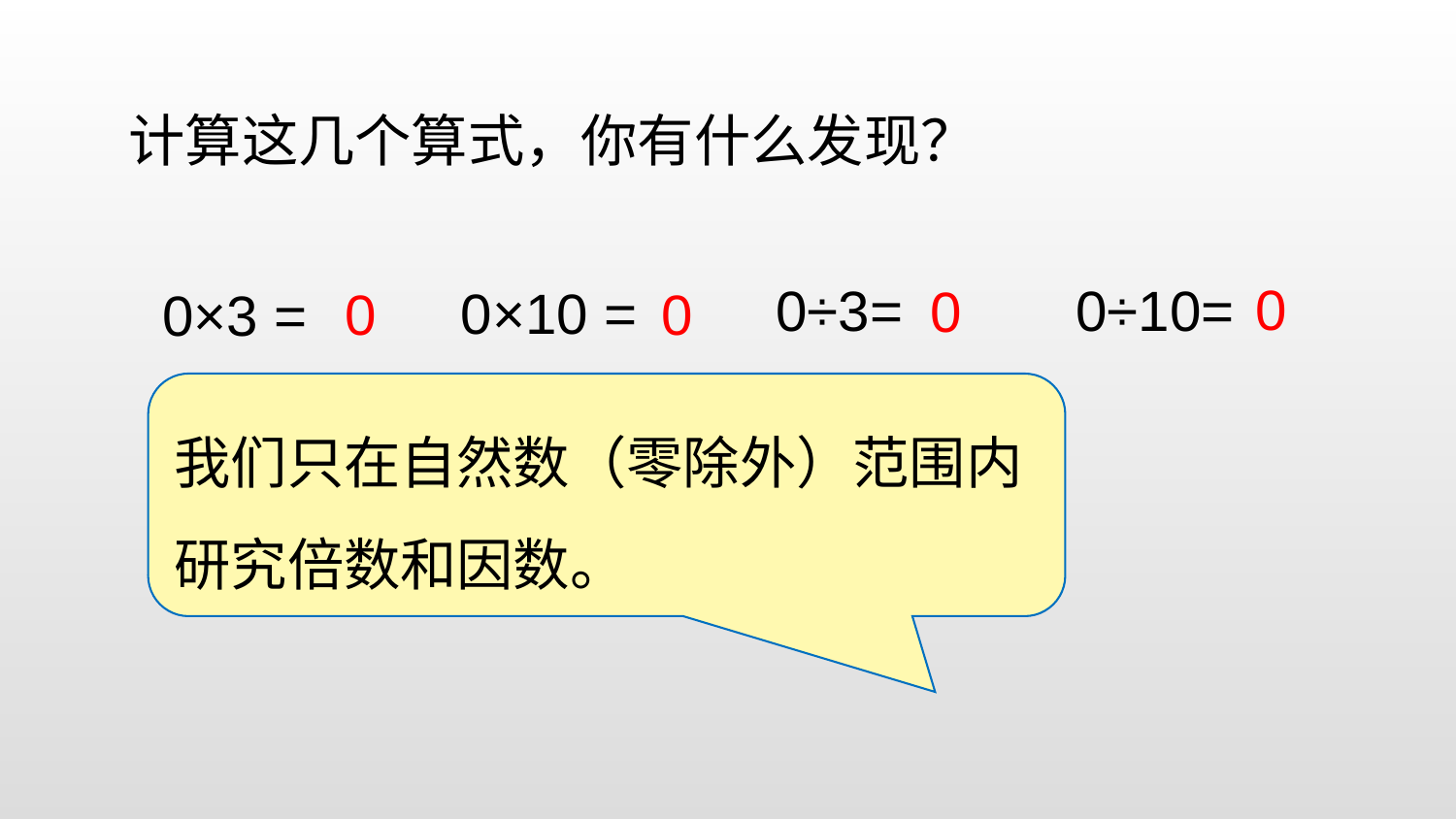

计算这几个算式，你有什么发现？
0
0÷10=
0÷3=
0
0×10 =
0
0
0×3 =
我们只在自然数（零除外）范围内研究倍数和因数。